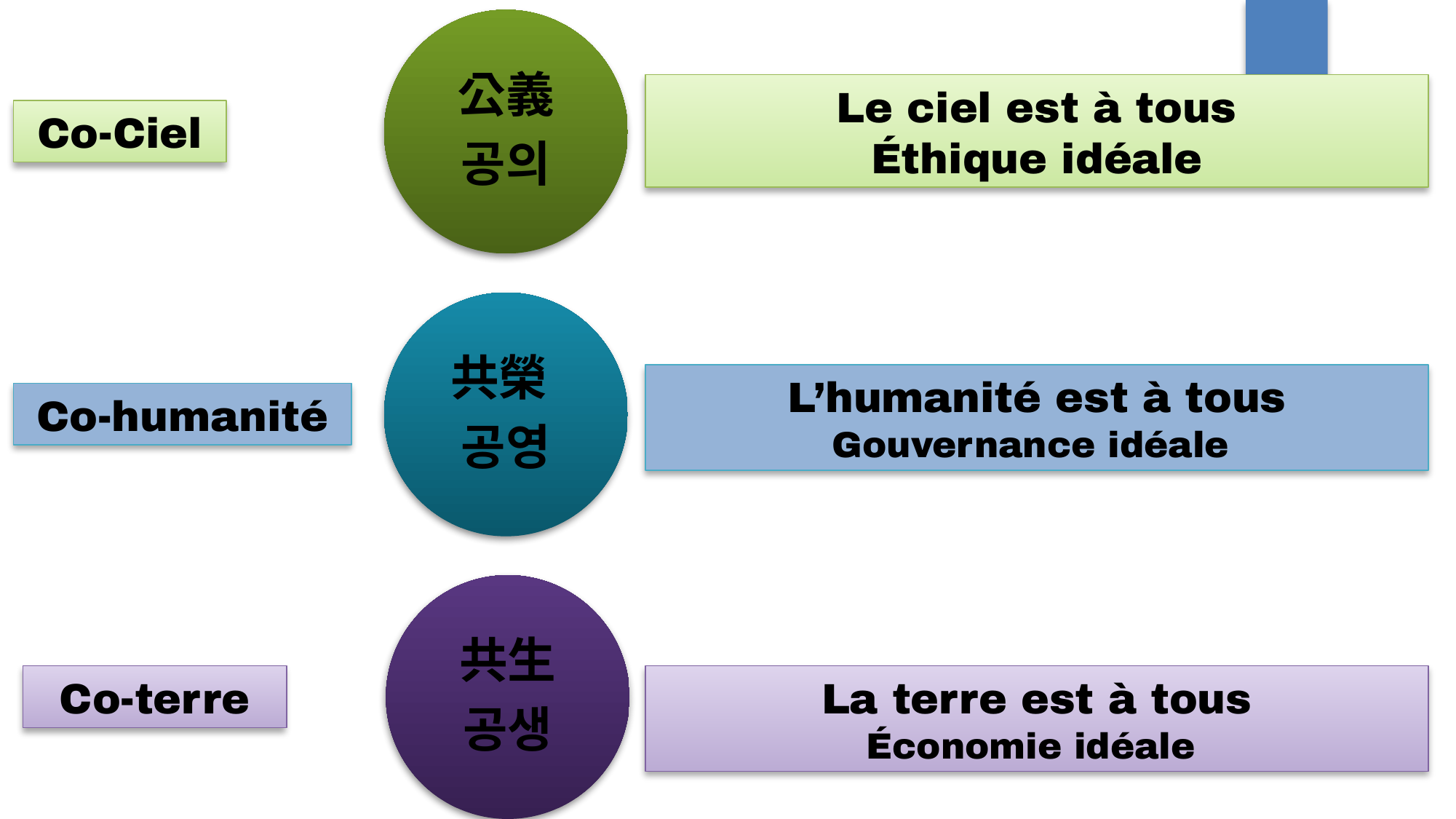

公義
공의
Le ciel est à tous
Éthique idéale
Co-Ciel

共榮
공영
L’humanité est à tous
Gouvernance idéale
Co-humanité

共生
공생
Co-terre
La terre est à tous
Économie idéale